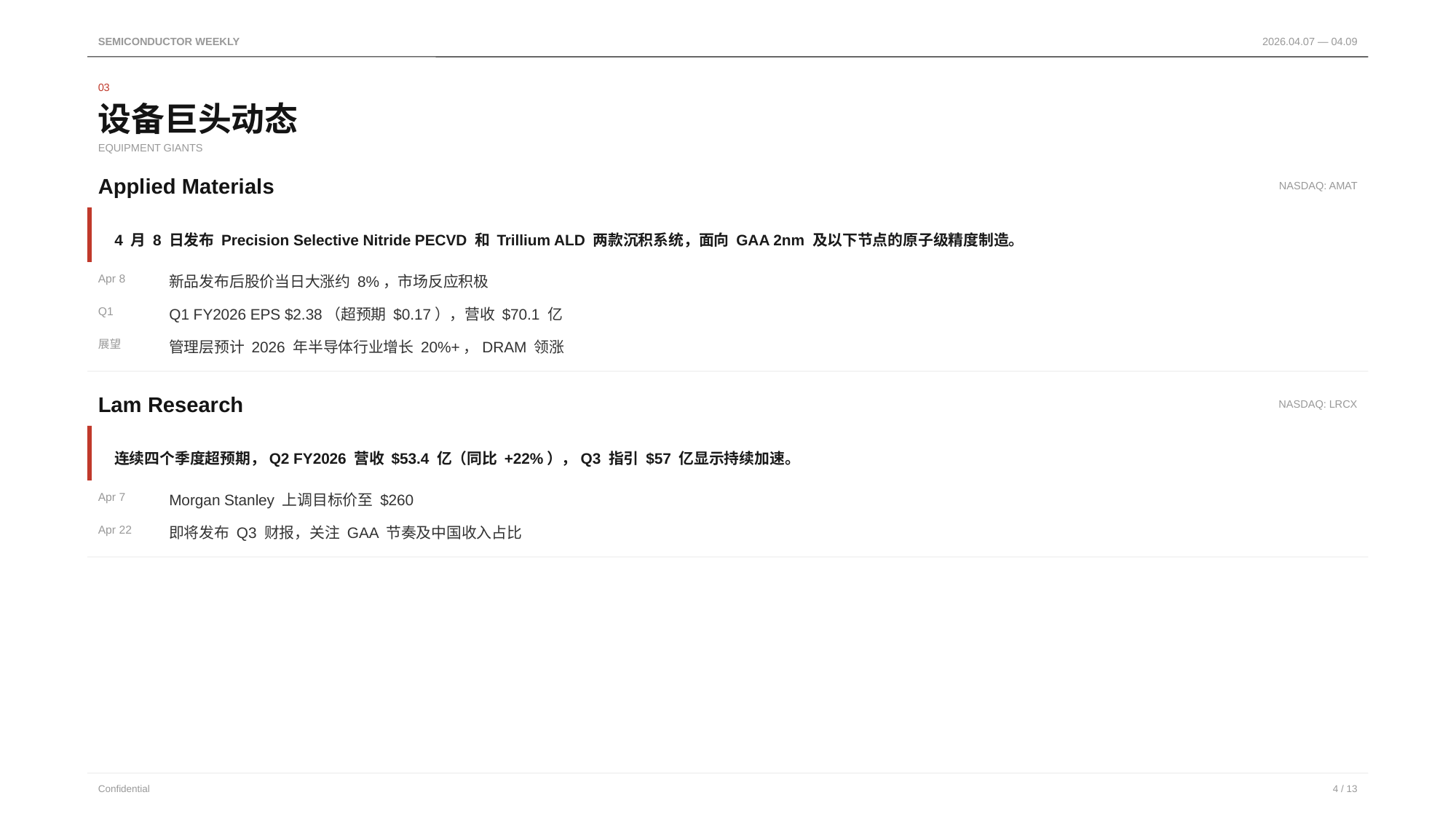

SEMICONDUCTOR WEEKLY
2026.04.07 — 04.09

03
设备巨头动态
EQUIPMENT GIANTS
Applied Materials
NASDAQ: AMAT

4 月 8 日发布 Precision Selective Nitride PECVD 和 Trillium ALD 两款沉积系统，面向 GAA 2nm 及以下节点的原子级精度制造。
Apr 8
新品发布后股价当日大涨约 8%，市场反应积极
Q1
Q1 FY2026 EPS $2.38（超预期 $0.17），营收 $70.1 亿
展望
管理层预计 2026 年半导体行业增长 20%+，DRAM 领涨

Lam Research
NASDAQ: LRCX

连续四个季度超预期，Q2 FY2026 营收 $53.4 亿（同比 +22%），Q3 指引 $57 亿显示持续加速。
Apr 7
Morgan Stanley 上调目标价至 $260
Apr 22
即将发布 Q3 财报，关注 GAA 节奏及中国收入占比

Confidential
4 / 13